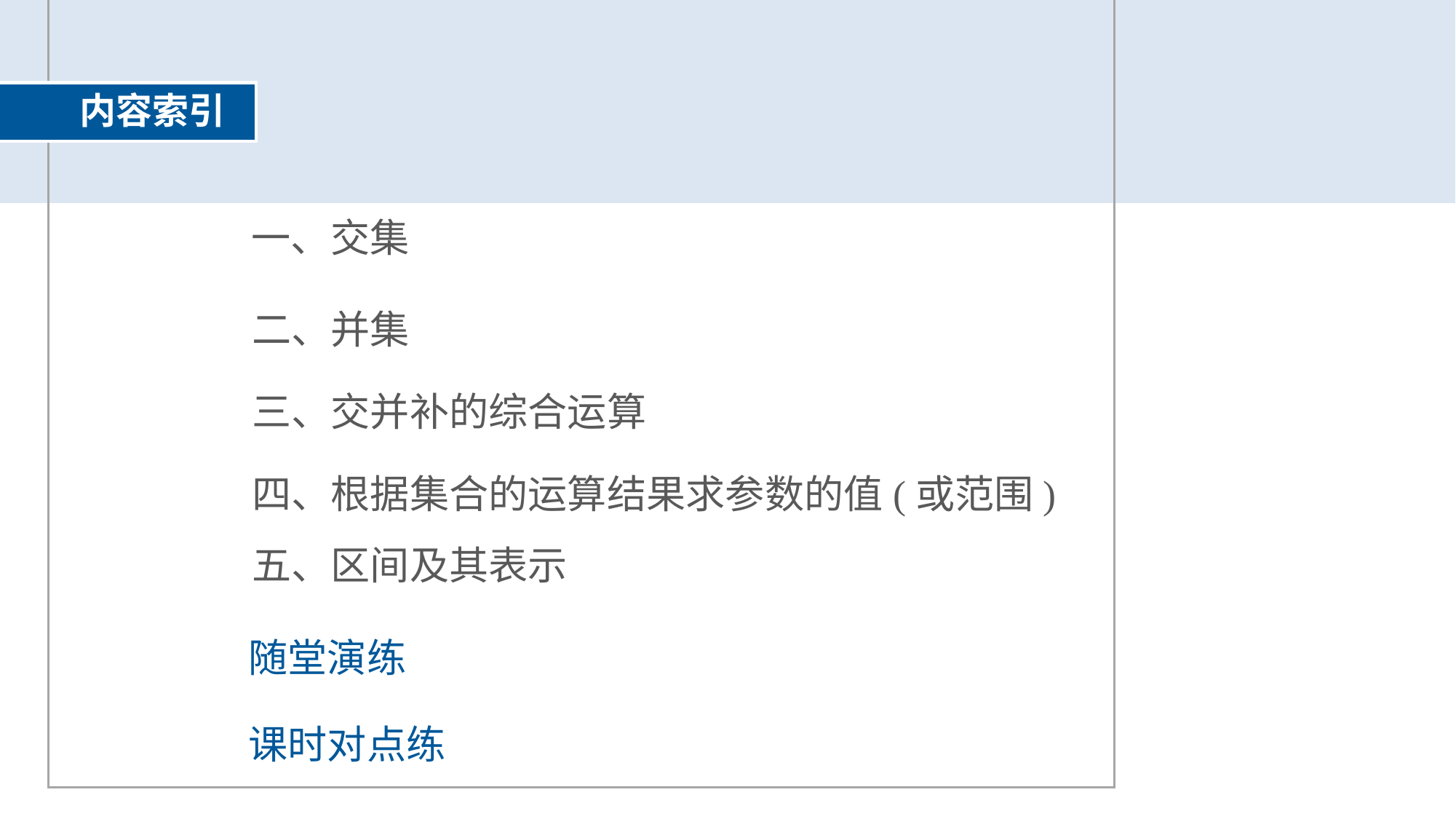

内容索引

一、交集
二、并集
三、交并补的综合运算
四、根据集合的运算结果求参数的值(或范围)
五、区间及其表示
随堂演练
课时对点练